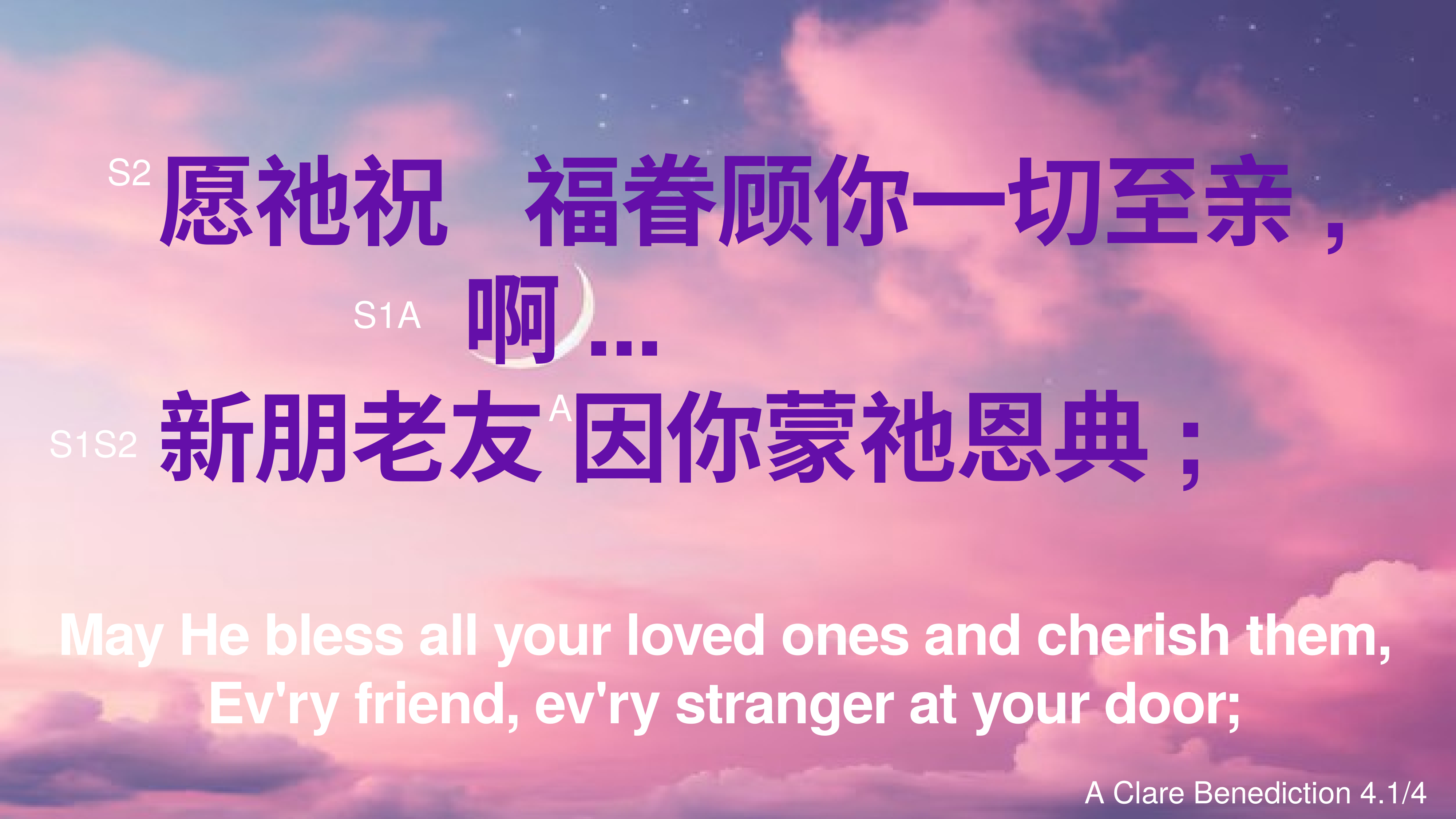

# 愿祂祝   福眷顾你一切至亲,
           啊...
新朋老友 因你蒙祂恩典;
S2
S1A
A
S1S2
May He bless all your loved ones and cherish them,
Ev'ry friend, ev'ry stranger at your door;
A Clare Benediction 4.1/4